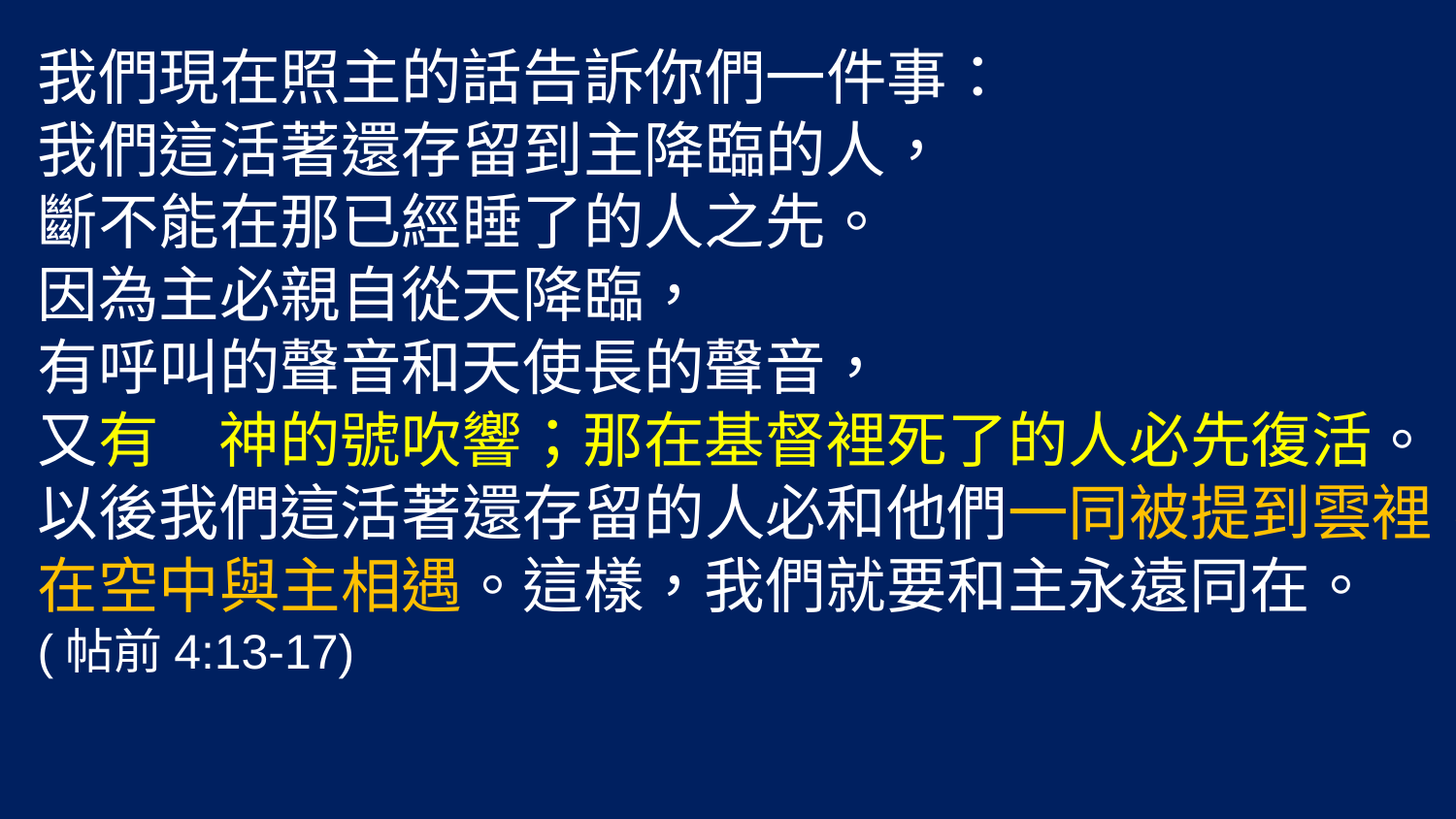

我們現在照主的話告訴你們一件事：
我們這活著還存留到主降臨的人，
斷不能在那已經睡了的人之先。
因為主必親自從天降臨，
有呼叫的聲音和天使長的聲音，
又有　神的號吹響；那在基督裡死了的人必先復活。以後我們這活著還存留的人必和他們一同被提到雲裡，在空中與主相遇。這樣，我們就要和主永遠同在。
(帖前4:13-17)